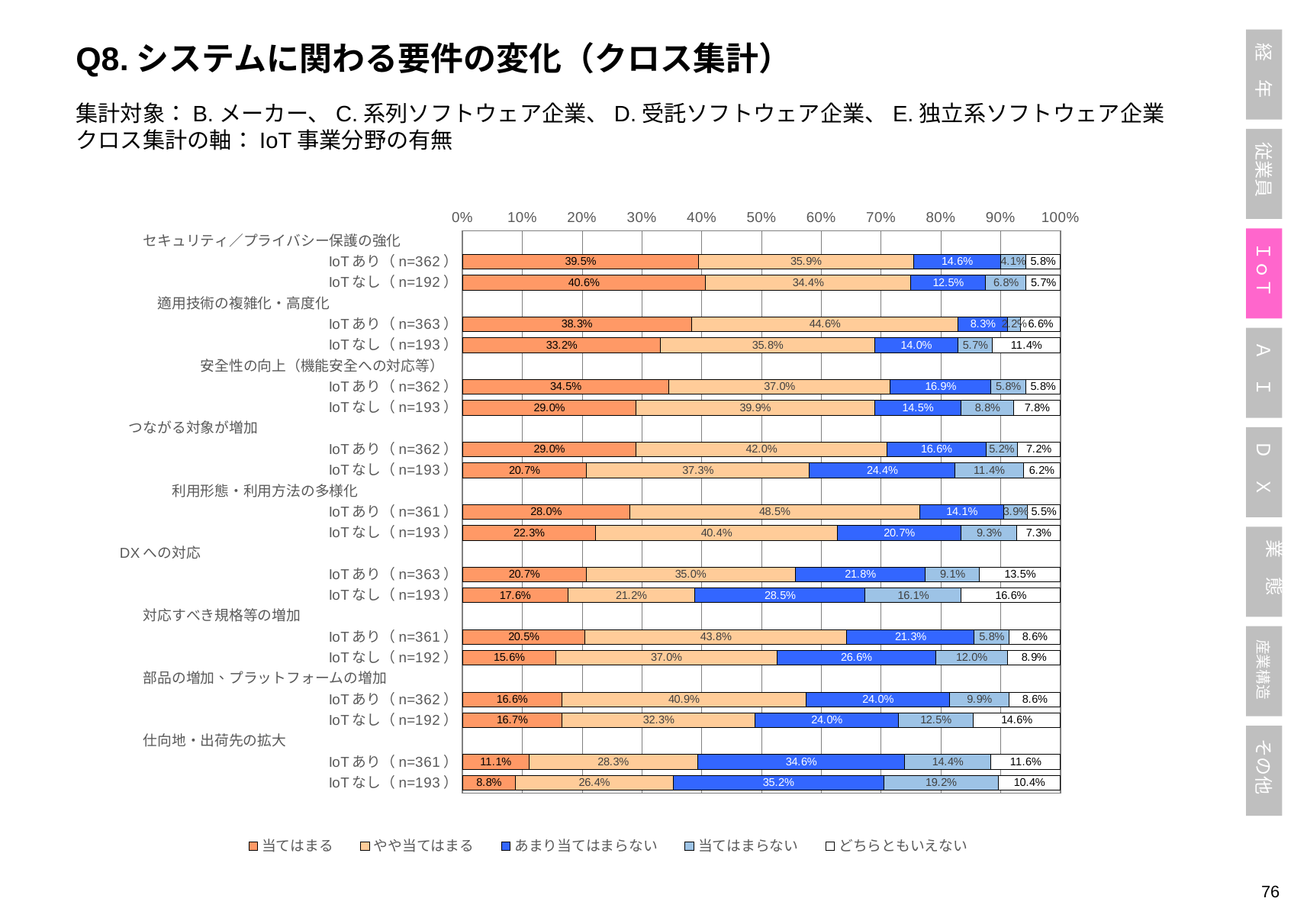

Q8.システムに関わる要件の変化（クロス集計）
集計対象：B.メーカー、C.系列ソフトウェア企業、D.受託ソフトウェア企業、E.独立系ソフトウェア企業
クロス集計の軸：IoT事業分野の有無

### Chart

| Category | 当てはまる | やや当てはまる | あまり当てはまらない | 当てはまらない | どちらともいえない |
|---|---|---|---|---|---|
| セキュリティ／プライバシー保護の強化　　　　 | None | None | None | None | None |
| IoTあり（n=362） | 0.39502762430939226 | 0.35911602209944754 | 0.1464088397790055 | 0.04143646408839779 | 0.058011049723756904 |
| IoTなし（n=192） | 0.40625 | 0.34375 | 0.125 | 0.06770833333333333 | 0.057291666666666664 |
| 適用技術の複雑化・高度化　　　　　　　　　 | None | None | None | None | None |
| IoTあり（n=363） | 0.38292011019283745 | 0.4462809917355372 | 0.08264462809917356 | 0.02203856749311295 | 0.06611570247933884 |
| IoTなし（n=193） | 0.3316062176165803 | 0.35751295336787564 | 0.13989637305699482 | 0.05699481865284974 | 0.11398963730569948 |
| 安全性の向上（機能安全への対応等）　 | None | None | None | None | None |
| IoTあり（n=362） | 0.3453038674033149 | 0.3701657458563536 | 0.1685082872928177 | 0.058011049723756904 | 0.058011049723756904 |
| IoTなし（n=193） | 0.29015544041450775 | 0.39896373056994816 | 0.14507772020725387 | 0.08808290155440414 | 0.07772020725388601 |
| つながる対象が増加　　　　　　　　　　　　　　 | None | None | None | None | None |
| IoTあり（n=362） | 0.2900552486187845 | 0.4198895027624309 | 0.16574585635359115 | 0.052486187845303865 | 0.0718232044198895 |
| IoTなし（n=193） | 0.20725388601036268 | 0.37305699481865284 | 0.24352331606217617 | 0.11398963730569948 | 0.06217616580310881 |
| 利用形態・利用方法の多様化　　　　　　　 | None | None | None | None | None |
| IoTあり（n=361） | 0.27977839335180055 | 0.48476454293628807 | 0.14127423822714683 | 0.038781163434903045 | 0.055401662049861494 |
| IoTなし（n=193） | 0.22279792746113988 | 0.40414507772020725 | 0.20725388601036268 | 0.09326424870466321 | 0.07253886010362694 |
| DXへの対応　　　　　　　　　　　　　　　　　　 | None | None | None | None | None |
| IoTあり（n=363） | 0.2066115702479339 | 0.349862258953168 | 0.21763085399449036 | 0.09090909090909091 | 0.1349862258953168 |
| IoTなし（n=193） | 0.17616580310880828 | 0.21243523316062177 | 0.2849740932642487 | 0.16062176165803108 | 0.16580310880829016 |
| 対応すべき規格等の増加　　　　　　　　　　　 | None | None | None | None | None |
| IoTあり（n=361） | 0.20498614958448755 | 0.4376731301939058 | 0.21329639889196675 | 0.05817174515235457 | 0.08587257617728532 |
| IoTなし（n=192） | 0.15625 | 0.3697916666666667 | 0.265625 | 0.11979166666666667 | 0.08854166666666667 |
| 部品の増加、プラットフォームの増加　　　　　 | None | None | None | None | None |
| IoTあり（n=362） | 0.16574585635359115 | 0.4088397790055249 | 0.24033149171270718 | 0.09944751381215469 | 0.0856353591160221 |
| IoTなし（n=192） | 0.16666666666666666 | 0.3229166666666667 | 0.23958333333333334 | 0.125 | 0.14583333333333334 |
| 仕向地・出荷先の拡大　　　　　　　　　　　　 | None | None | None | None | None |
| IoTあり（n=361） | 0.11080332409972299 | 0.28254847645429365 | 0.3462603878116344 | 0.1440443213296399 | 0.11634349030470914 |
| IoTなし（n=193） | 0.08808290155440414 | 0.26424870466321243 | 0.35233160621761656 | 0.19170984455958548 | 0.10362694300518134 |
76